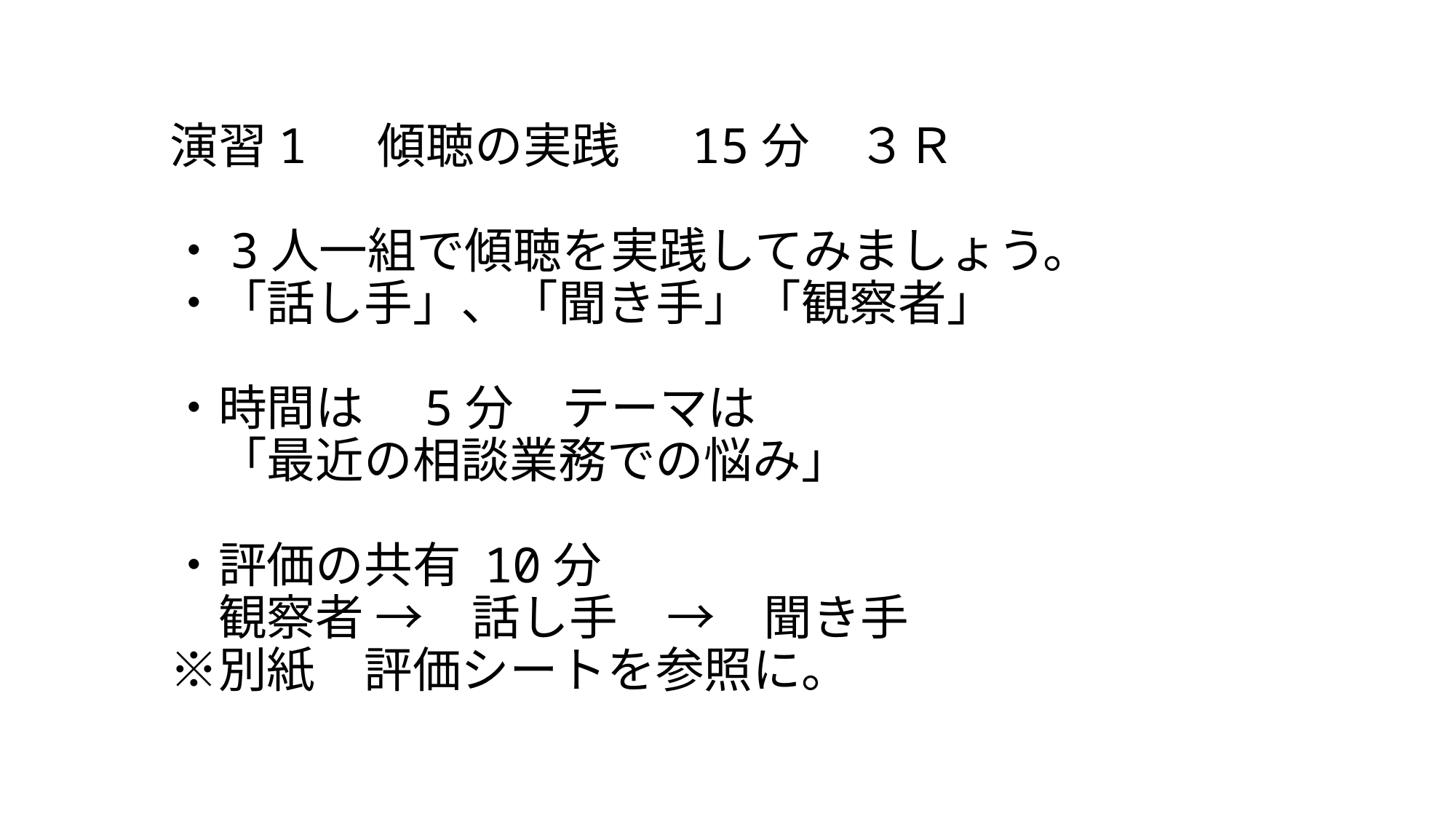

# 演習1  傾聴の実践　 15分　３Ｒ ・3人一組で傾聴を実践してみましょう。 ・「話し手」、「聞き手」「観察者」 ・時間は　5分　テーマは 　「最近の相談業務での悩み」 ・評価の共有 10分 　観察者 →　話し手　→　聞き手 ※別紙　評価シートを参照に。